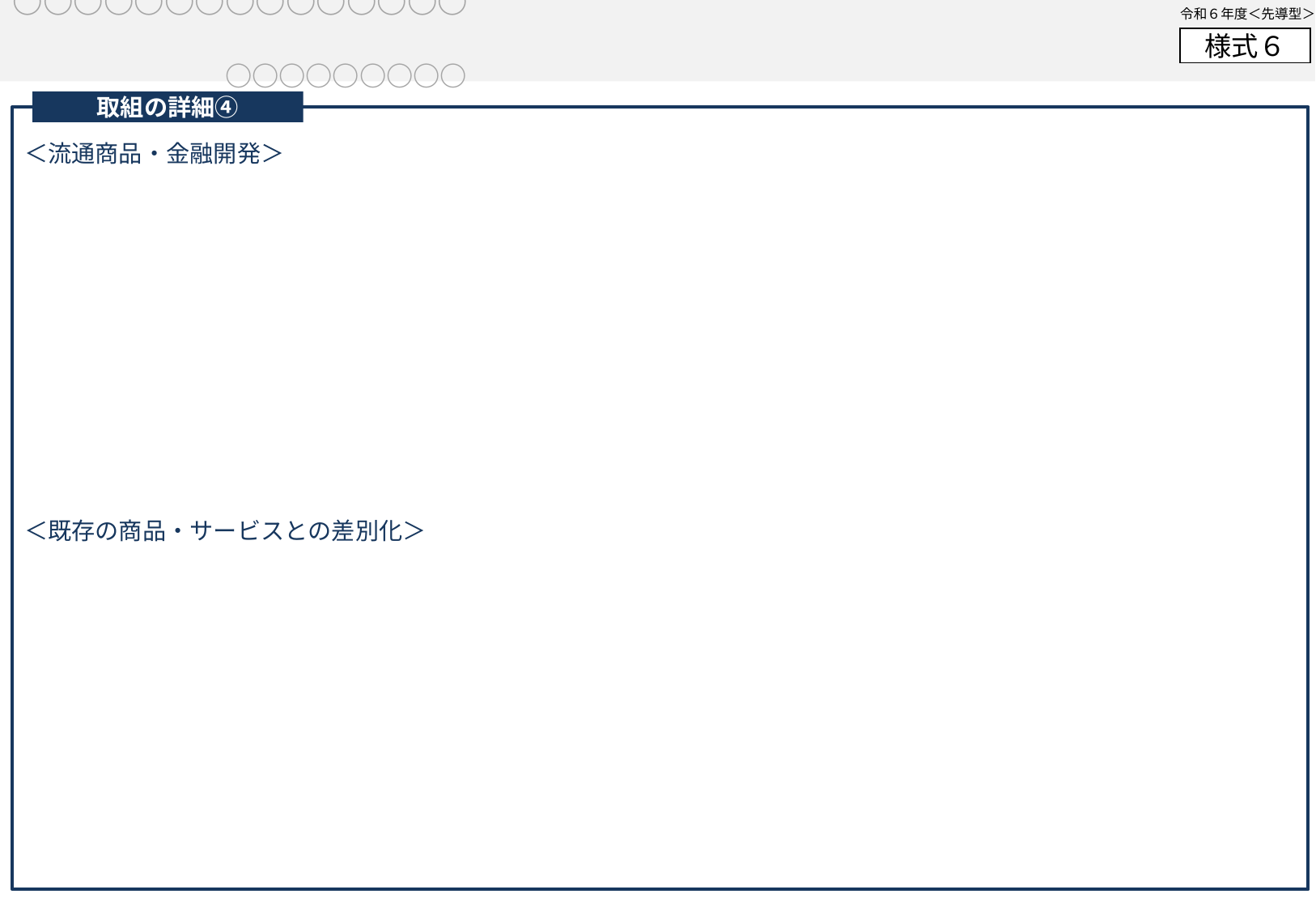

# ○○○○○○○○○○○○○○○ 　　　　　　　　　　　　　　　　　　　　　　　　　　　　　　　　　　　　　　　　　　　　○○○○○○○○○
取組の詳細④

＜流通商品・金融開発＞

＜既存の商品・サービスとの差別化＞

開発する商品の詳細（住宅ローンを例とすると、金利、融資期間、借入上限額、その他融資条件等）を記載してください。
開発する仕組みのメリットや、どのような新しい価値を提供することができるかを記載してください。